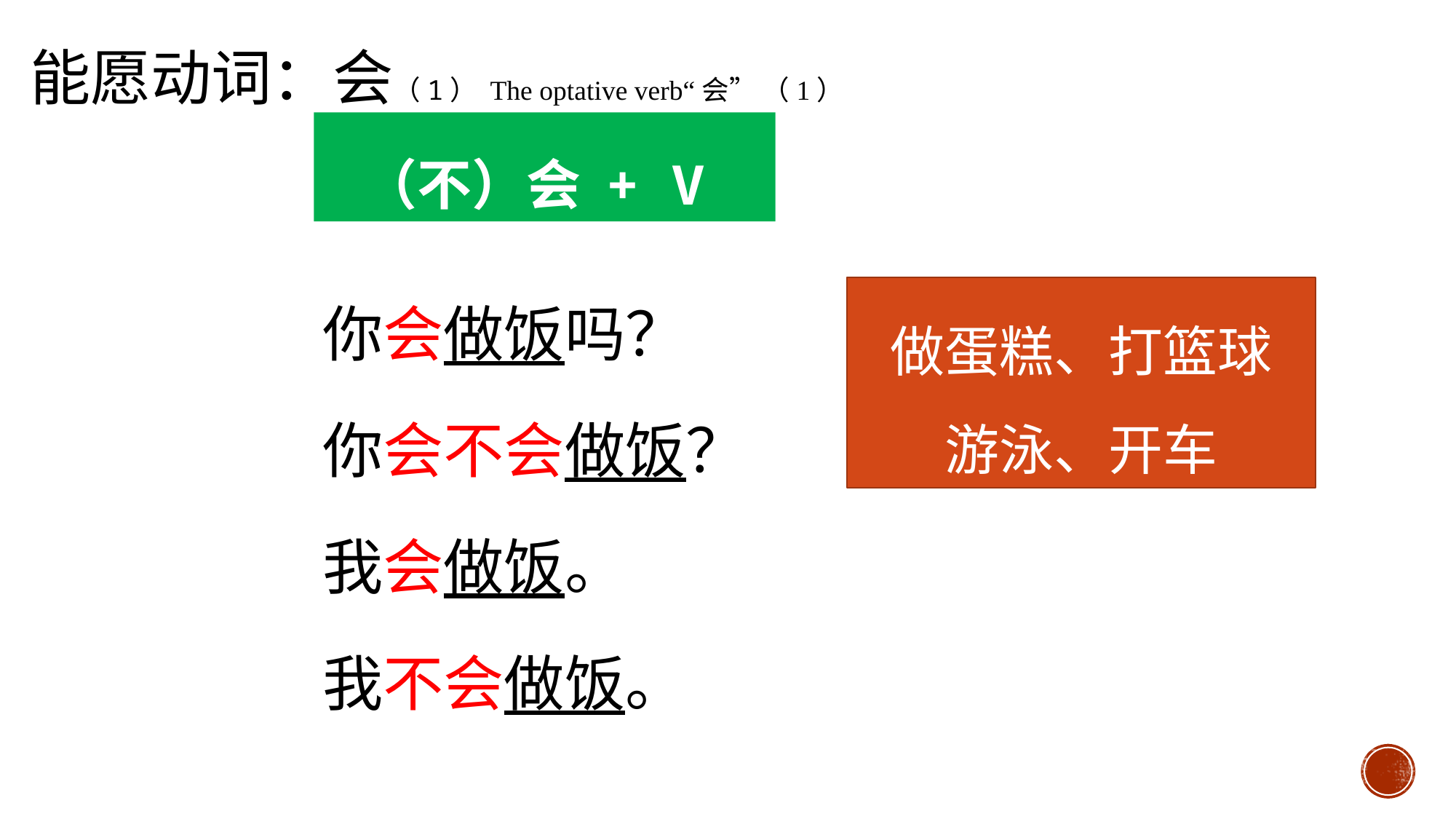

能愿动词：会（1） The optative verb“会” （1）
  （不）会 + V
你会做饭吗？
你会不会做饭？
我会做饭。
我不会做饭。
做蛋糕、打篮球
游泳、开车